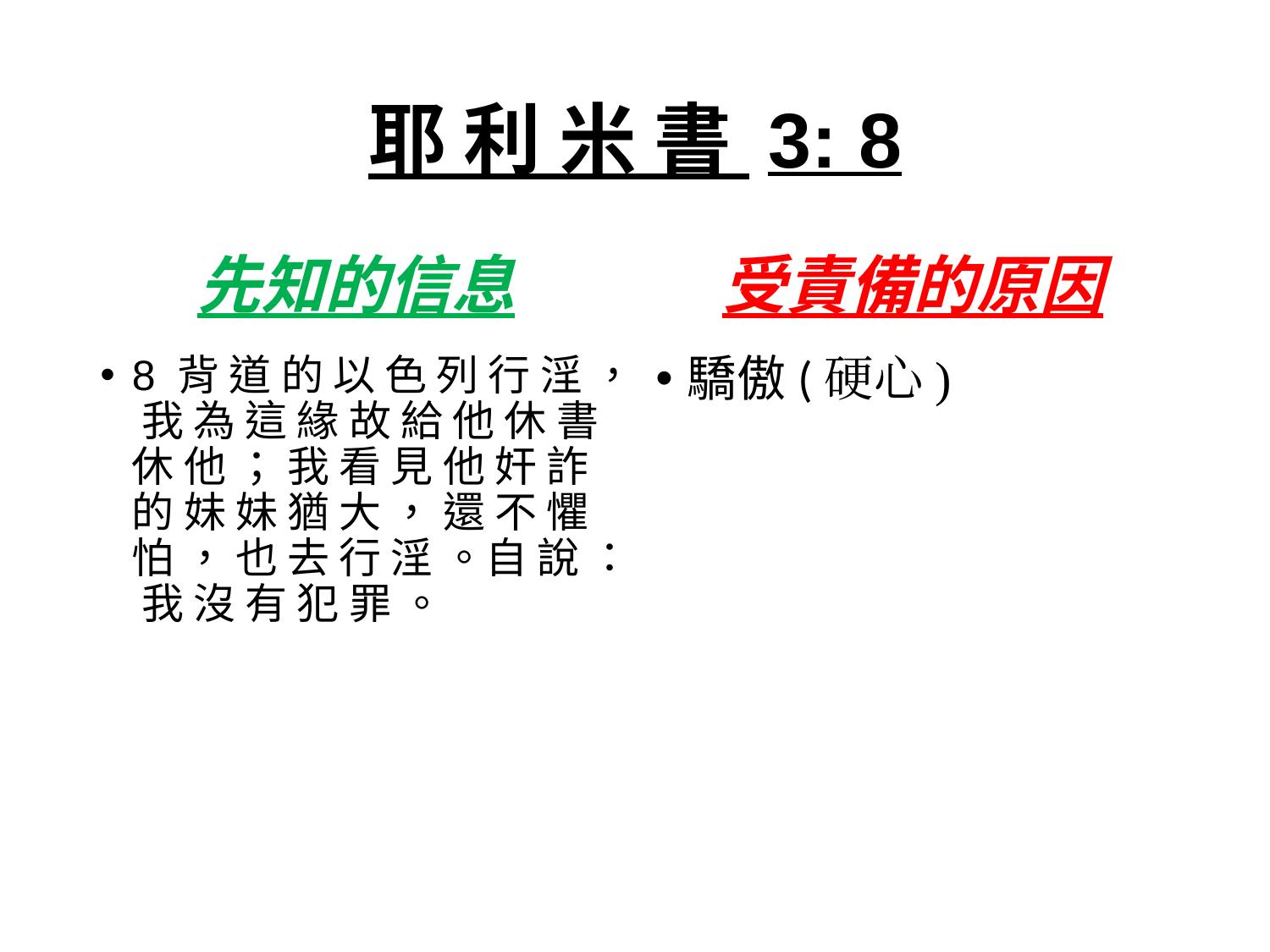

# 耶 利 米 書 3: 8
先知的信息
受責備的原因
8 背 道 的 以 色 列 行 淫 ， 我 為 這 緣 故 給 他 休 書 休 他 ； 我 看 見 他 奸 詐 的 妹 妹 猶 大 ， 還 不 懼 怕 ， 也 去 行 淫 。自 說 ： 我 沒 有 犯 罪 。
驕傲(硬心)